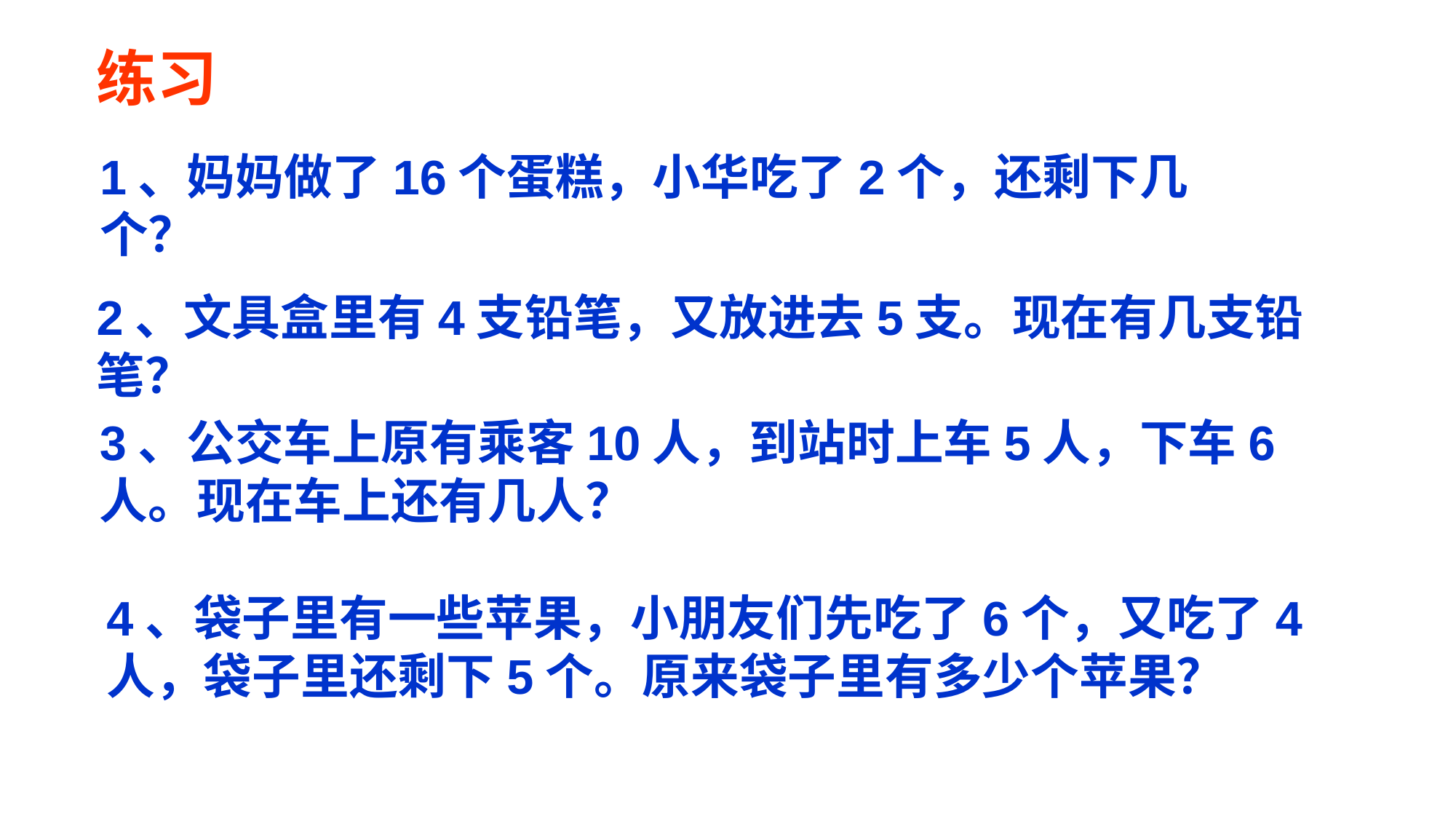

练习
1、妈妈做了16个蛋糕，小华吃了2个，还剩下几个？
2、文具盒里有4支铅笔，又放进去5支。现在有几支铅笔？
3、公交车上原有乘客10人，到站时上车5人，下车6人。现在车上还有几人？
4、袋子里有一些苹果，小朋友们先吃了6个，又吃了4人，袋子里还剩下5个。原来袋子里有多少个苹果？